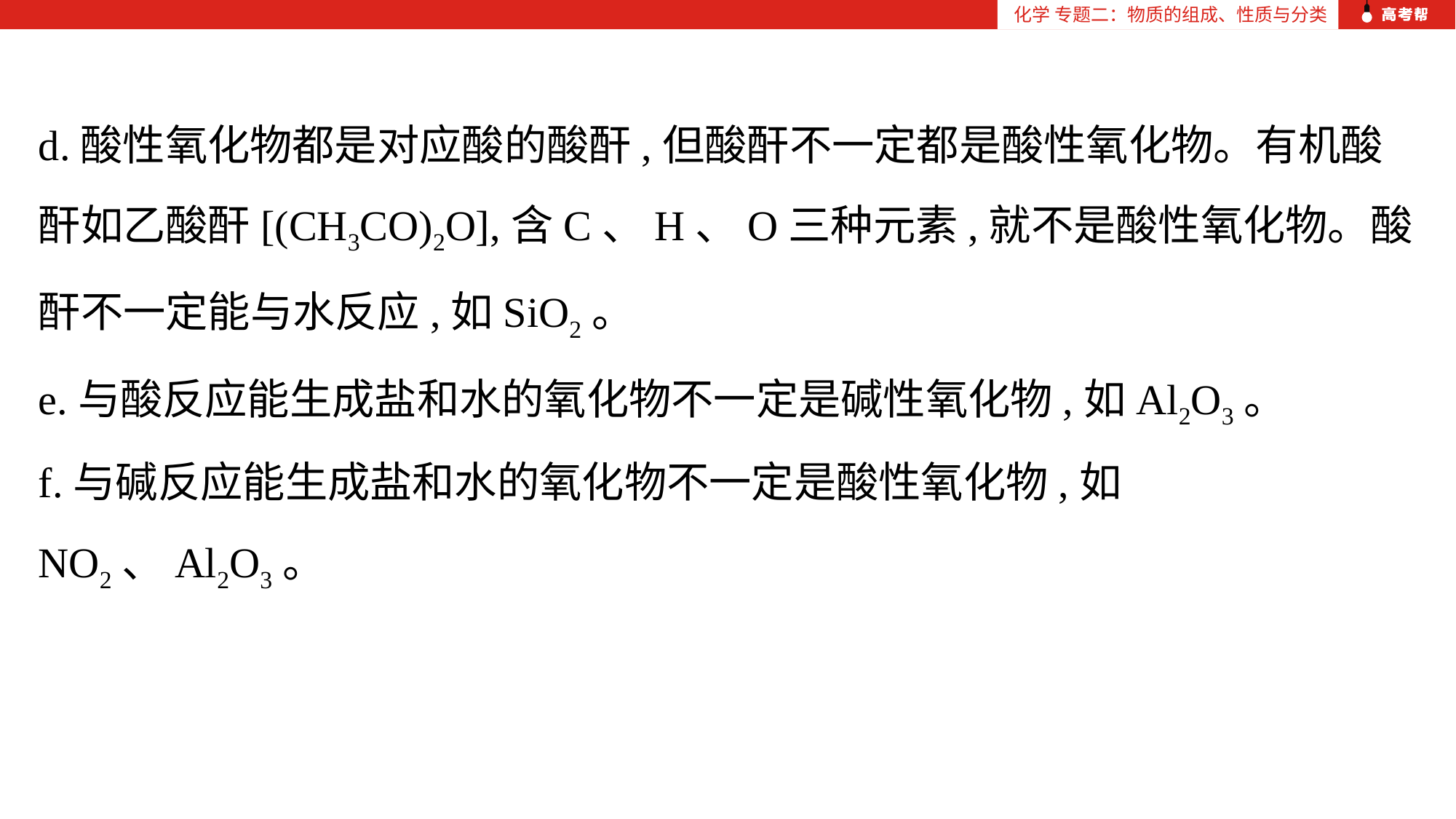

化学 专题二：物质的组成、性质与分类
d.酸性氧化物都是对应酸的酸酐,但酸酐不一定都是酸性氧化物。有机酸酐如乙酸酐[(CH3CO)2O],含C、H、O三种元素,就不是酸性氧化物。酸酐不一定能与水反应,如SiO2。
e.与酸反应能生成盐和水的氧化物不一定是碱性氧化物,如Al2O3。
f.与碱反应能生成盐和水的氧化物不一定是酸性氧化物,如NO2、Al2O3。